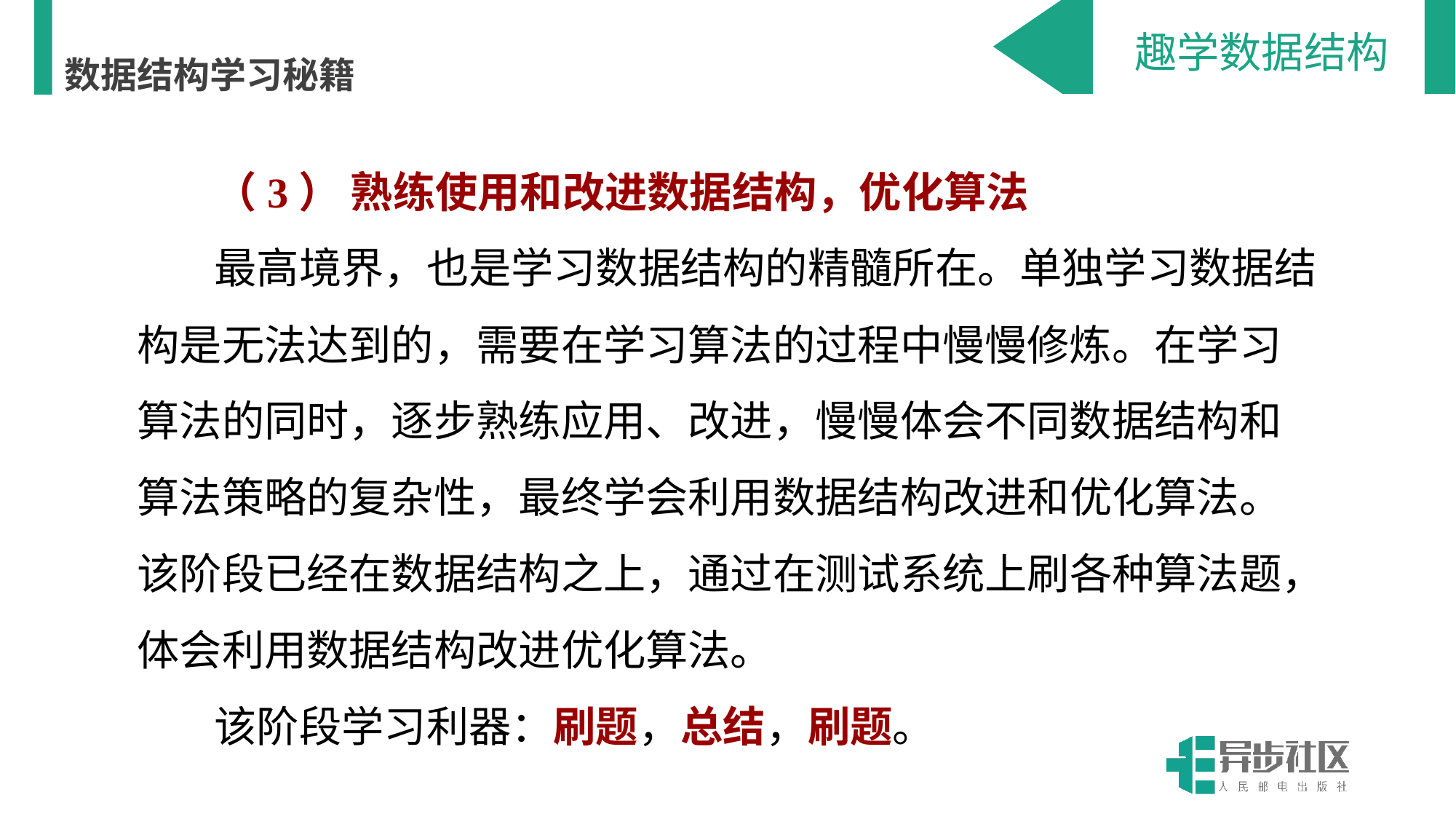

趣学数据结构

数据结构学习秘籍
（3） 熟练使用和改进数据结构，优化算法
最高境界，也是学习数据结构的精髓所在。单独学习数据结构是无法达到的，需要在学习算法的过程中慢慢修炼。在学习算法的同时，逐步熟练应用、改进，慢慢体会不同数据结构和算法策略的复杂性，最终学会利用数据结构改进和优化算法。该阶段已经在数据结构之上，通过在测试系统上刷各种算法题，体会利用数据结构改进优化算法。
该阶段学习利器：刷题，总结，刷题。